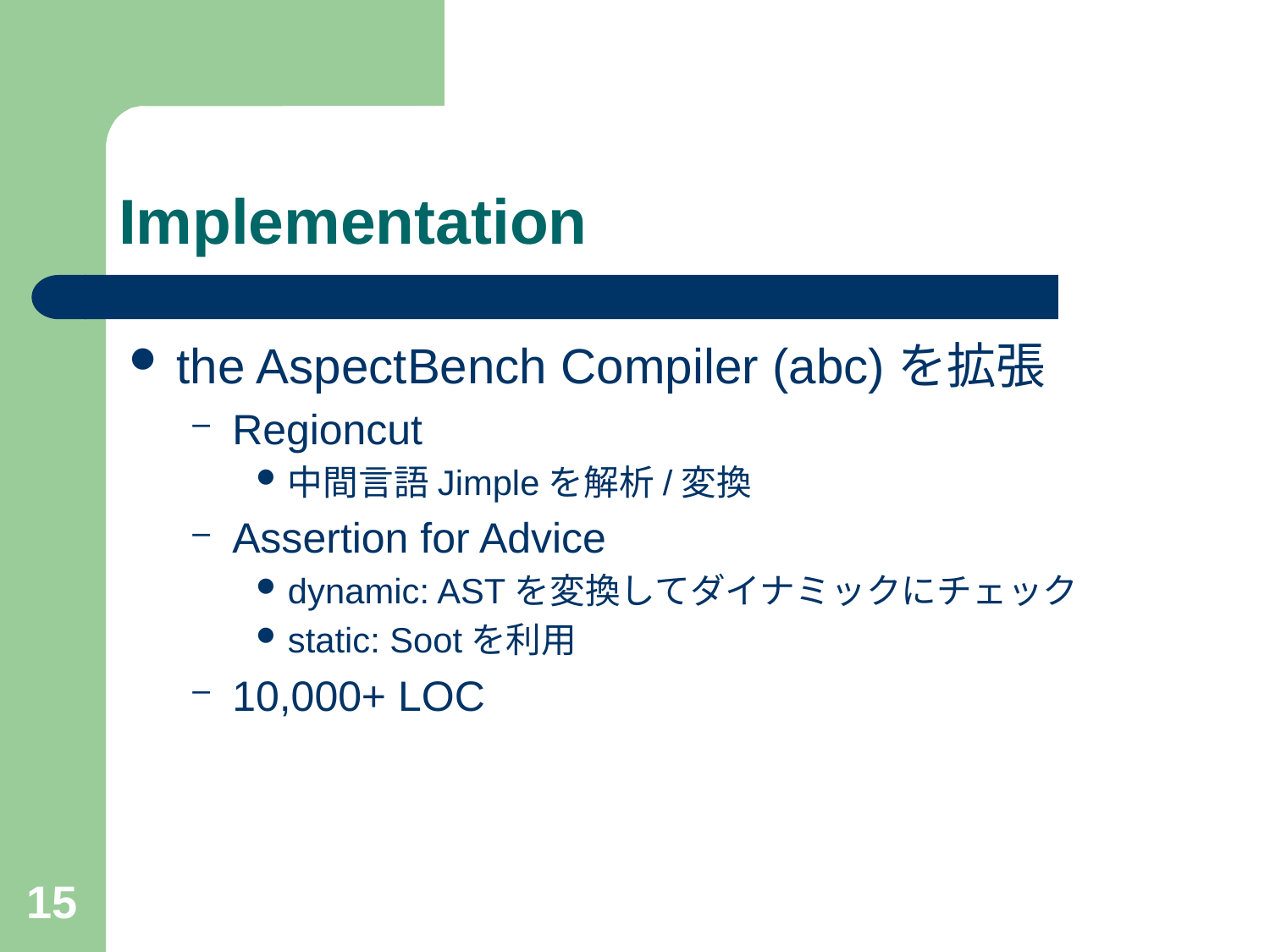

# Implementation
the AspectBench Compiler (abc)を拡張
Regioncut
中間言語Jimpleを解析/変換
Assertion for Advice
dynamic: ASTを変換してダイナミックにチェック
static: Sootを利用
10,000+ LOC
15